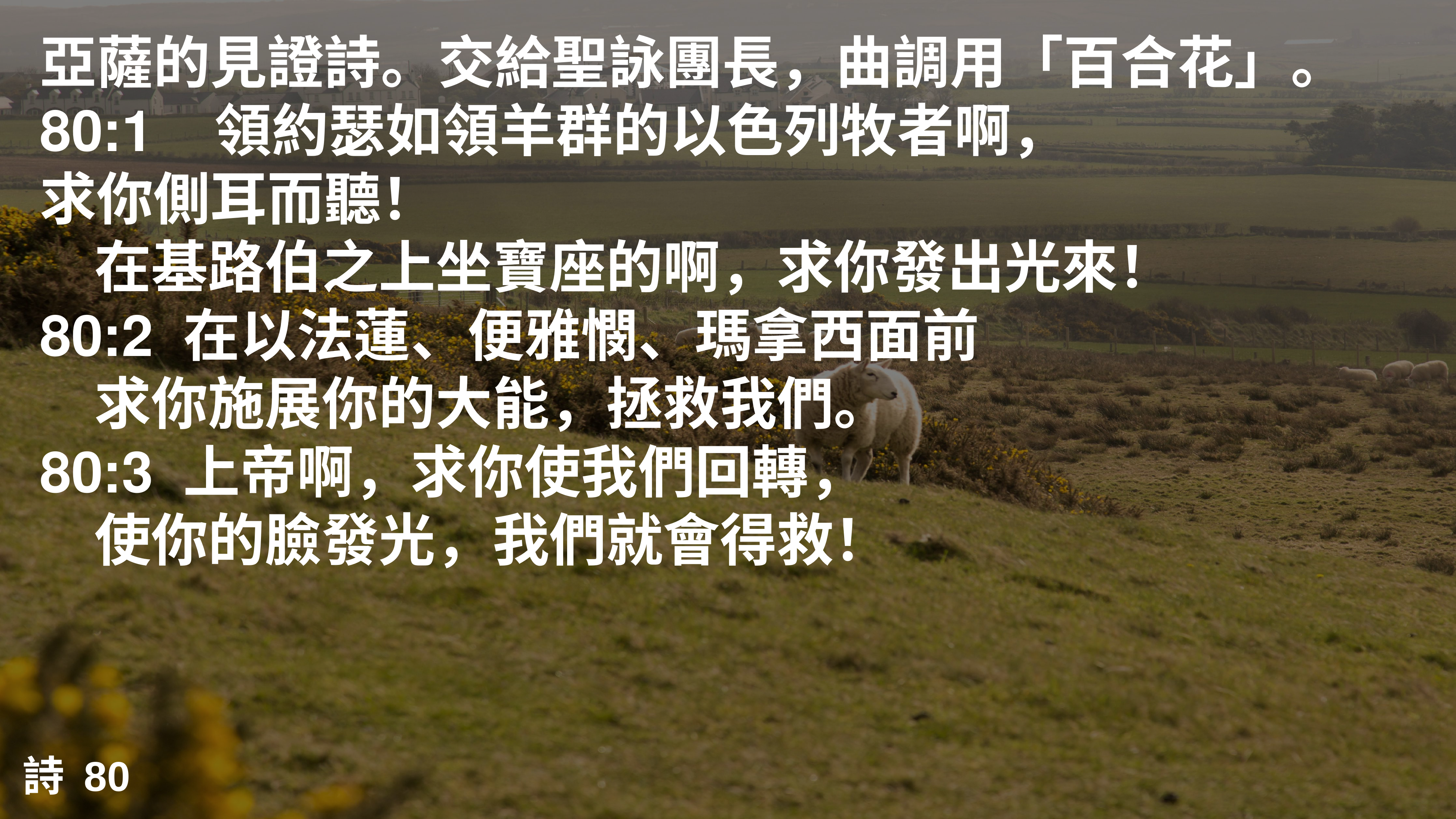

亞薩的見證詩。交給聖詠團長，曲調用「百合花」。
80:1   領約瑟如領羊群的以色列牧者啊，
求你側耳而聽！
	在基路伯之上坐寶座的啊，求你發出光來！
80:2 在以法蓮、便雅憫、瑪拿西面前
	求你施展你的大能，拯救我們。
80:3 上帝啊，求你使我們回轉，
	使你的臉發光，我們就會得救！
詩 80